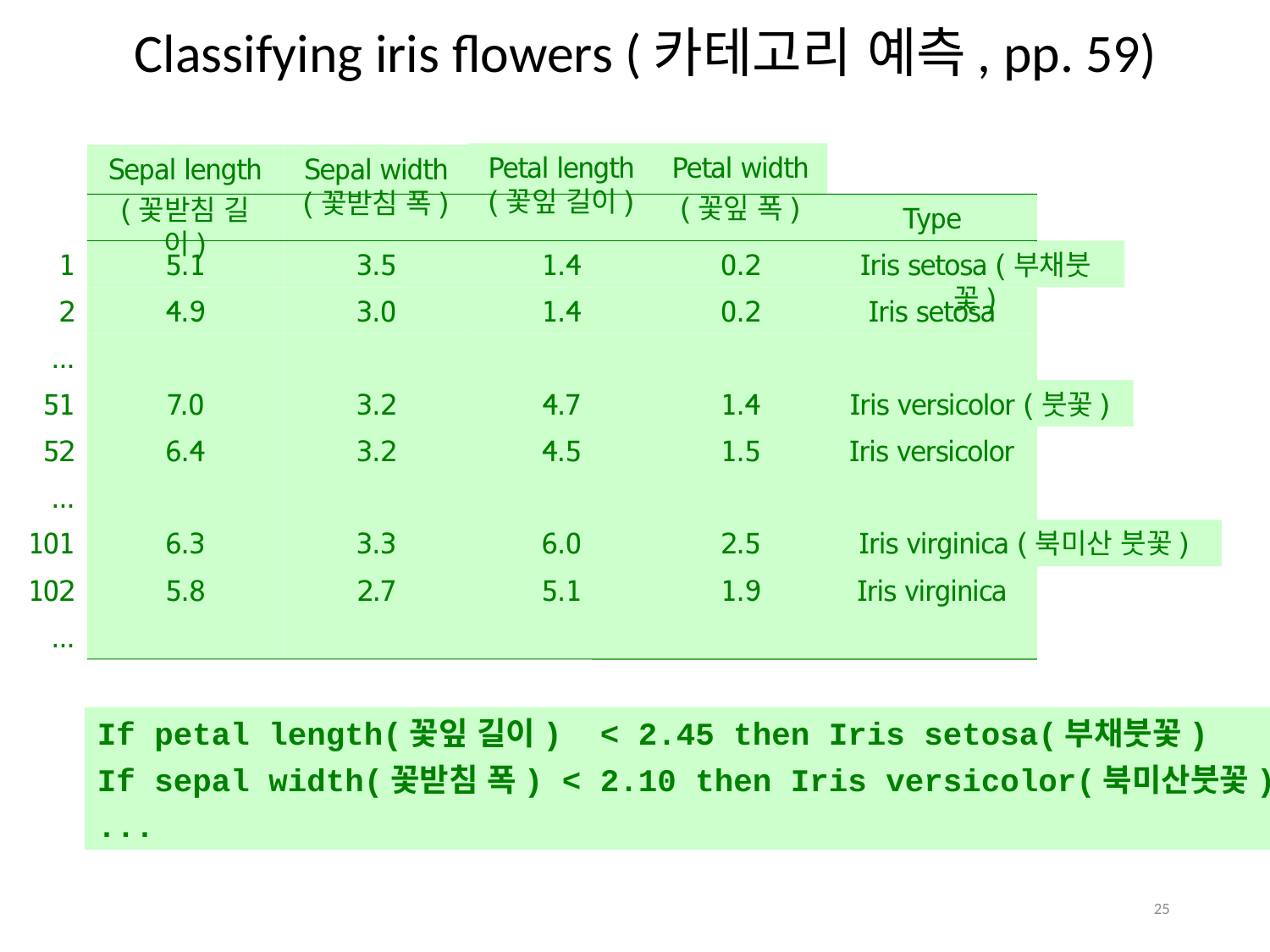

Classifying iris flowers (카테고리 예측, pp. 59)
Petal width
(꽃잎 폭)
Petal length (꽃잎 길이)
Sepal width (꽃받침 폭)
Sepal length
(꽃받침 길이)

Type

1

5.1

3.5
1.4
0.2
Iris setosa (부채붓꽃)

2

4.9
3.0
1.4
0.2
Iris setosa

…

51

7.0
3.2
4.7
1.4
Iris versicolor (붓꽃)

52

6.4
3.2
4.5
1.5
Iris versicolor

…

101

6.3
3.3
6.0
2.5
Iris virginica (북미산 붓꽃)

102

5.8
2.7
5.1
1.9
Iris virginica

…

If petal length(꽃잎 길이)  < 2.45 then Iris setosa(부채붓꽃)
If sepal width(꽃받침 폭) < 2.10 then Iris versicolor(북미산붓꽃)
...

25